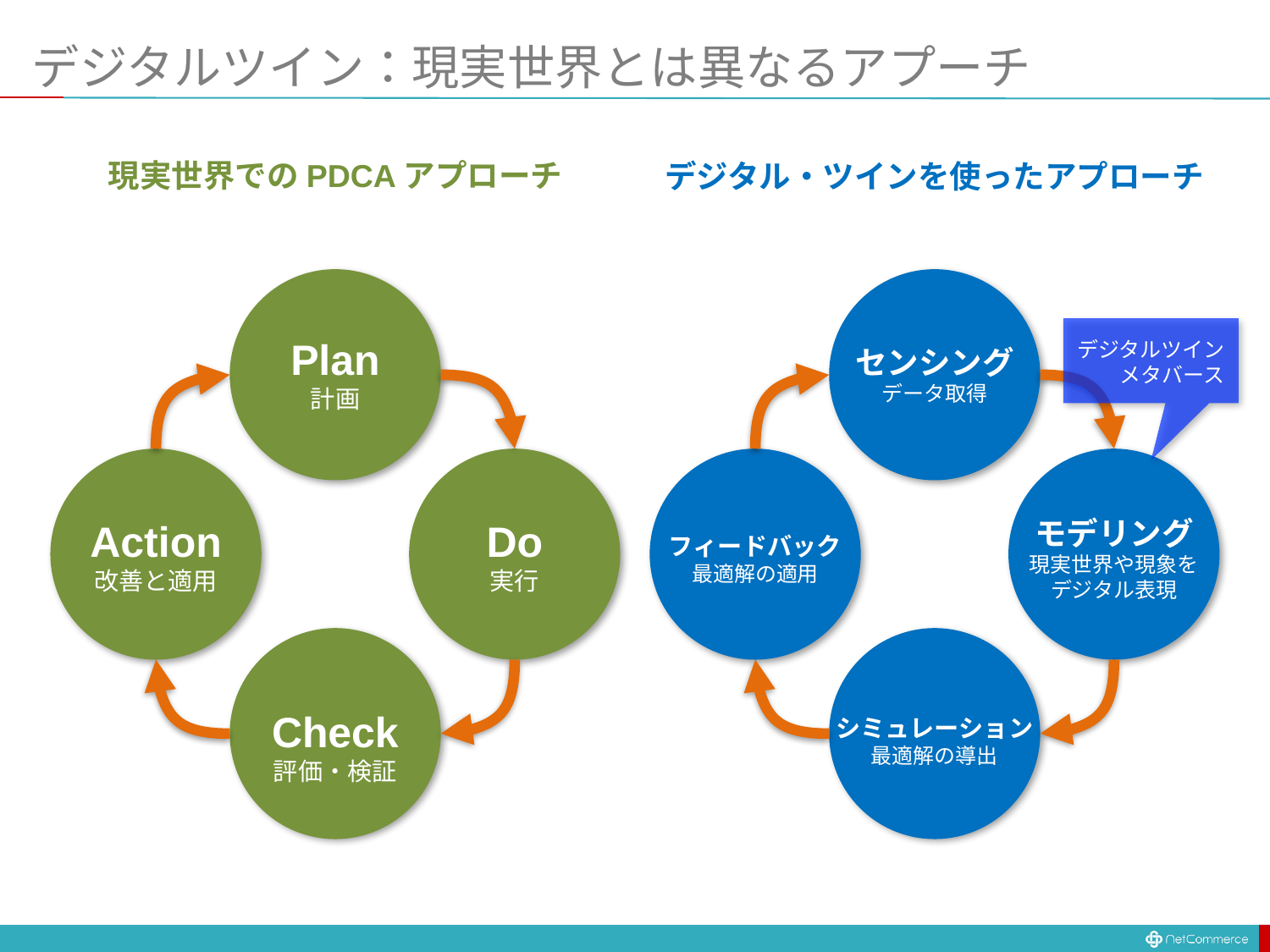

# デジタルツイン：現実世界とは異なるアプーチ
現実世界でのPDCAアプローチ
デジタル・ツインを使ったアプローチ

センシング
データ取得

モデリング
現実世界や現象を
デジタル表現
フィードバック
最適解の適用

シミュレーション
最適解の導出

デジタルツイン
メタバース
Plan
計画

Action
改善と適用
Do
実行

Check
評価・検証